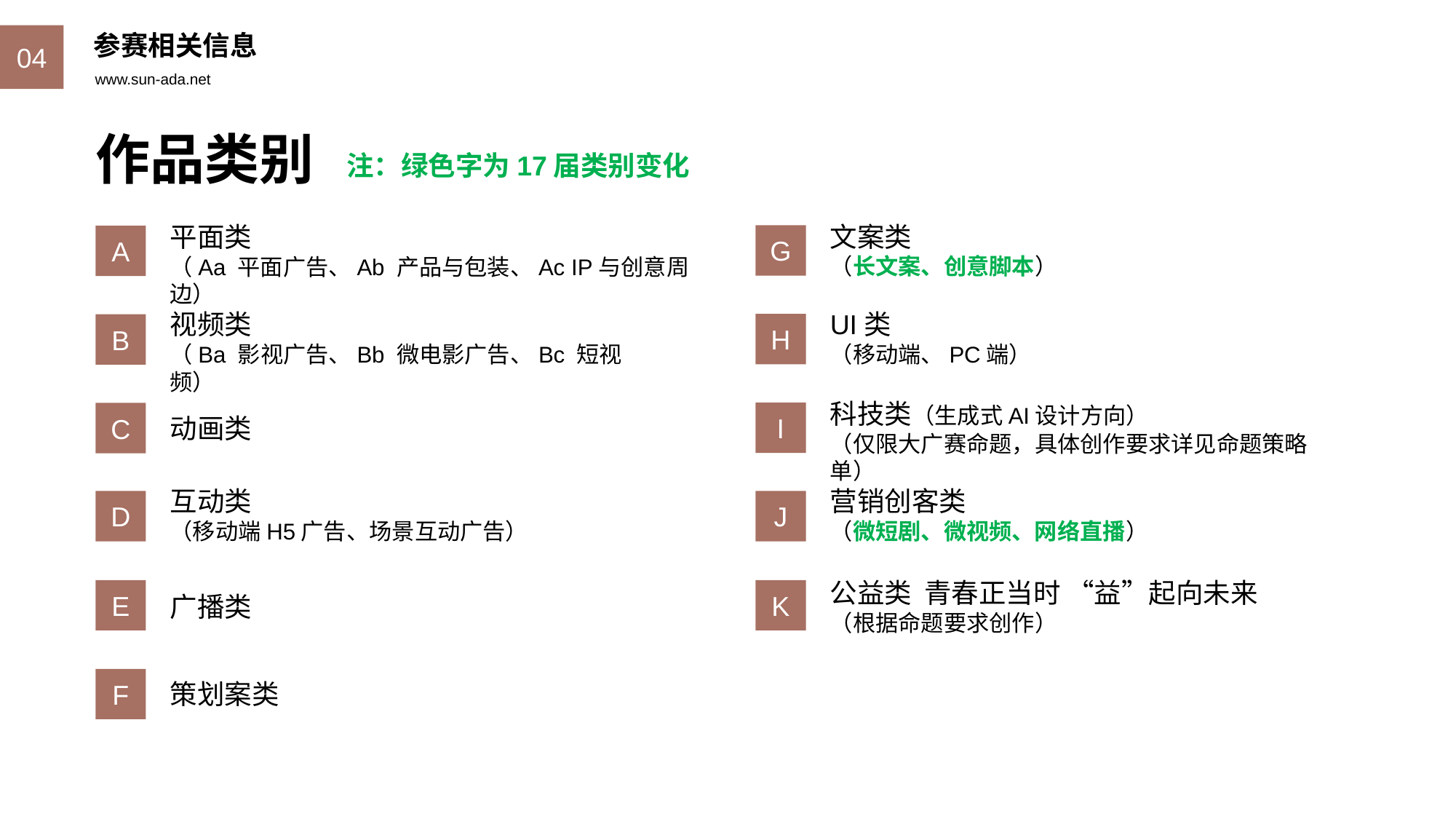

参赛相关信息
04
作品类别
注：绿色字为17届类别变化
文案类
（长文案、创意脚本）
平面类
（Aa 平面广告、Ab 产品与包装、Ac IP与创意周边）
G
A
UI类
（移动端、PC端）
视频类
（Ba 影视广告、Bb 微电影广告、Bc 短视频）
H
B
科技类（生成式AI设计方向）
（仅限大广赛命题，具体创作要求详见命题策略单）
I
C
动画类
互动类
（移动端H5广告、场景互动广告）
营销创客类
（微短剧、微视频、网络直播）
D
J
公益类  青春正当时 “益”起向未来
（根据命题要求创作）
E
K
广播类
F
策划案类